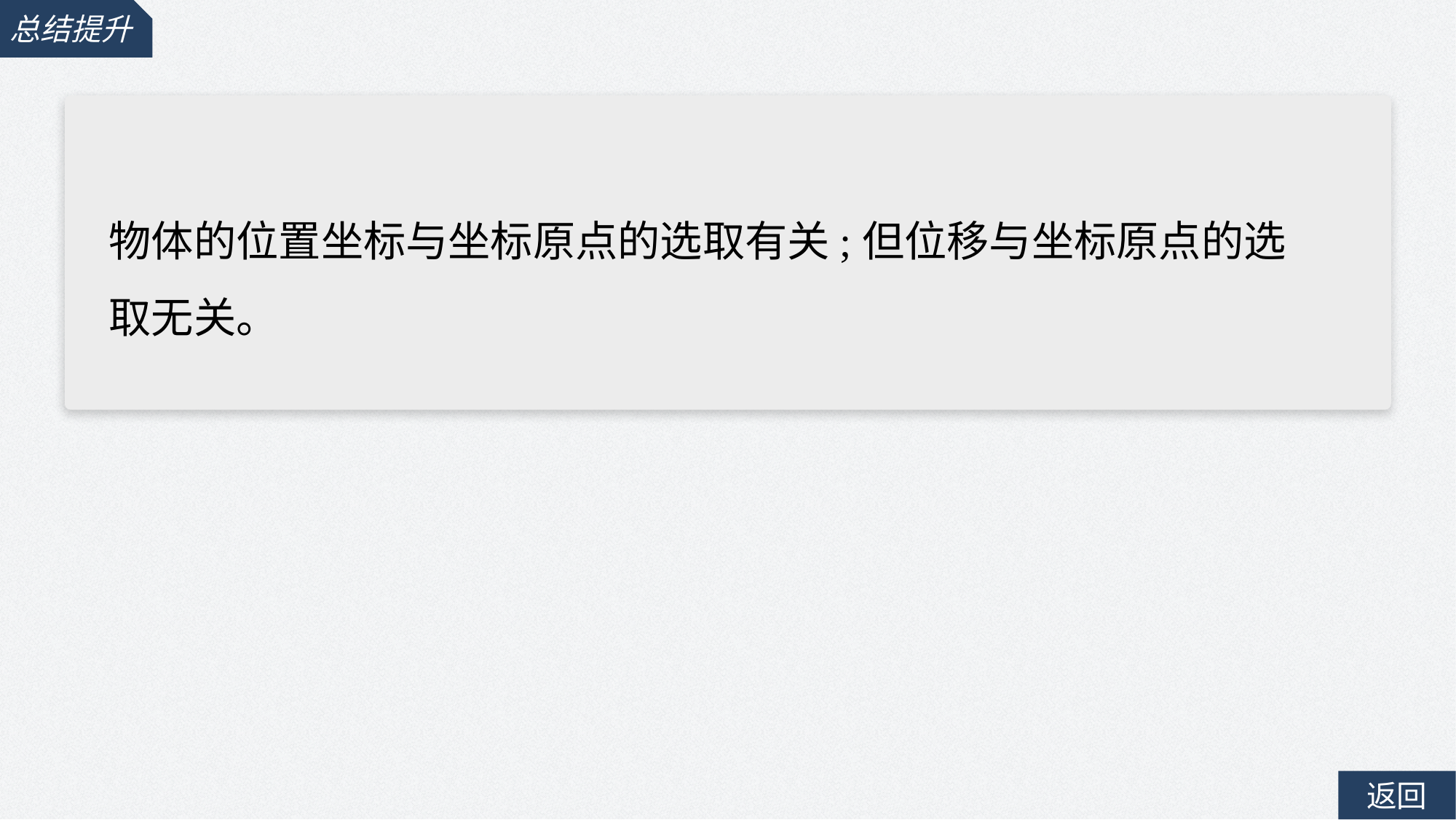

总结提升

物体的位置坐标与坐标原点的选取有关;但位移与坐标原点的选取无关。
返回